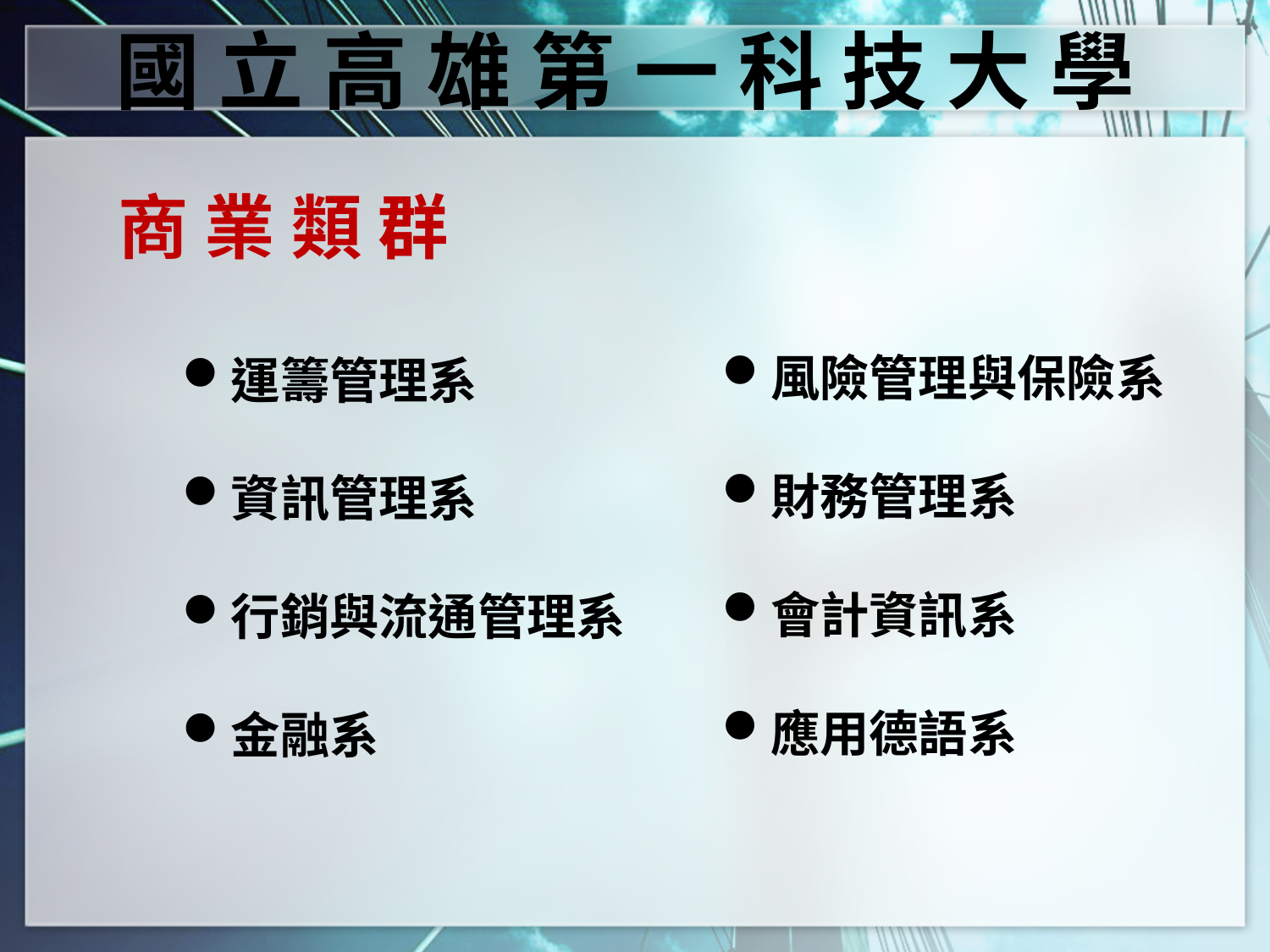

國 立 高 雄 第 一 科 技 大 學
商 業 類 群
風險管理與保險系

財務管理系

會計資訊系

應用德語系

運籌管理系

資訊管理系

行銷與流通管理系

金融系